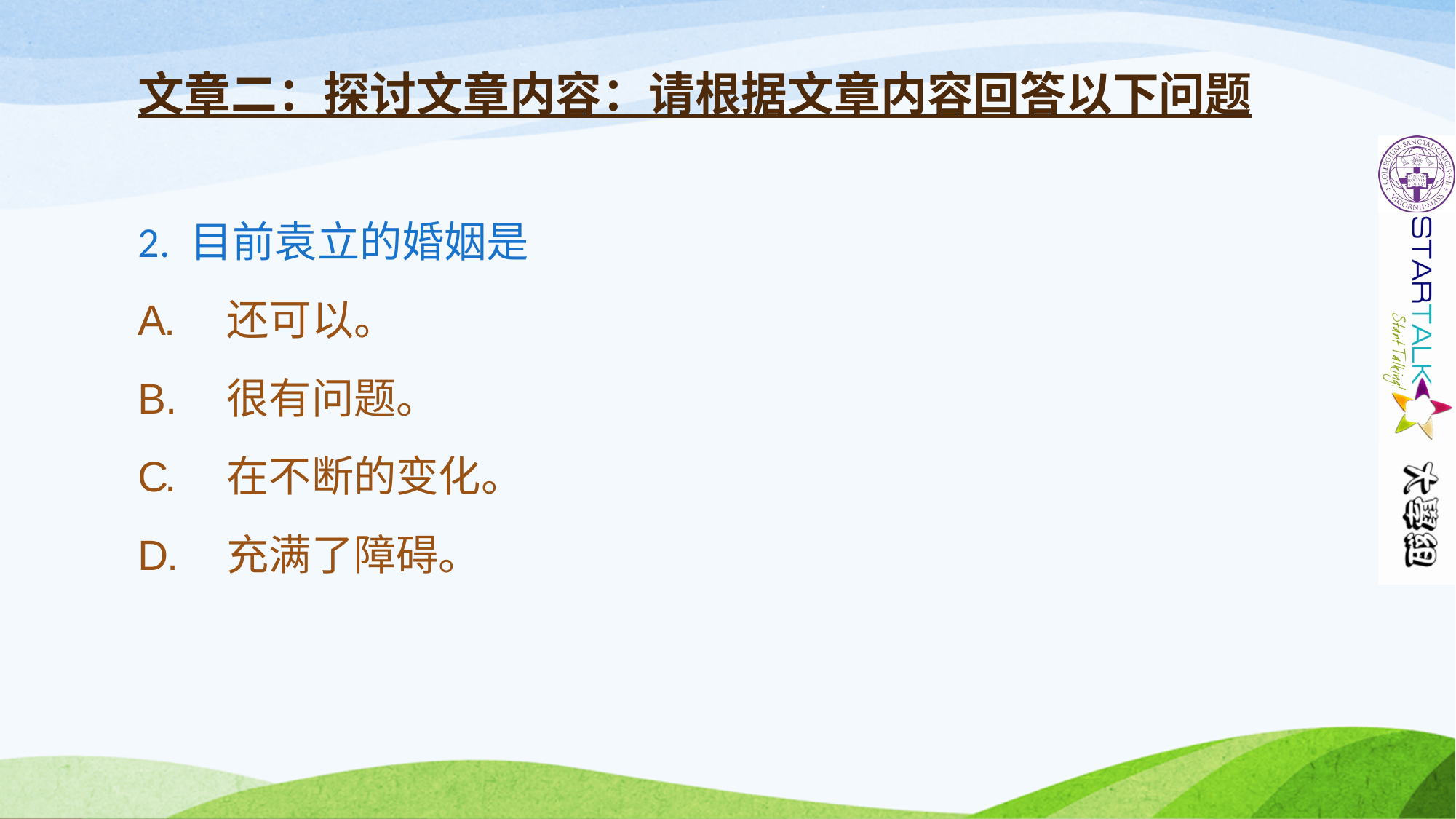

# 文章二：探讨文章内容：请根据文章内容回答以下问题
2. 目前袁立的婚姻是
还可以。
很有问题。
在不断的变化。
充满了障碍。